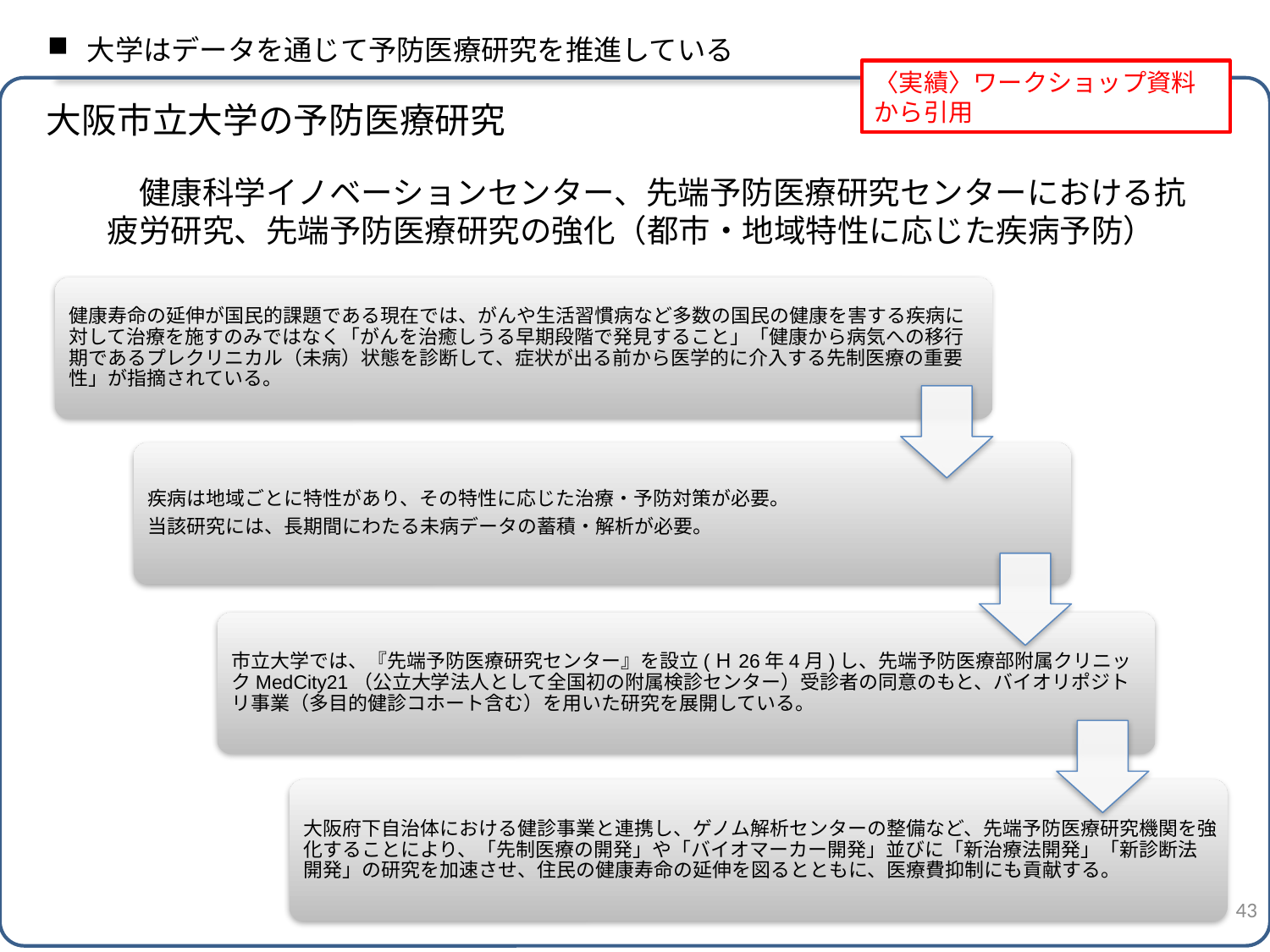

大学はデータを通じて予防医療研究を推進している
〈実績〉ワークショップ資料から引用

大阪市立大学の予防医療研究
　健康科学イノベーションセンター、先端予防医療研究センターにおける抗疲労研究、先端予防医療研究の強化（都市・地域特性に応じた疾病予防）
健康寿命の延伸が国民的課題である現在では、がんや生活習慣病など多数の国民の健康を害する疾病に対して治療を施すのみではなく「がんを治癒しうる早期段階で発見すること」「健康から病気への移行期であるプレクリニカル（未病）状態を診断して、症状が出る前から医学的に介入する先制医療の重要性」が指摘されている。
疾病は地域ごとに特性があり、その特性に応じた治療・予防対策が必要。
当該研究には、長期間にわたる未病データの蓄積・解析が必要。
市立大学では、『先端予防医療研究センター』を設立(Ｈ26年4月)し、先端予防医療部附属クリニックMedCity21（公立大学法人として全国初の附属検診センター）受診者の同意のもと、バイオリポジトリ事業（多目的健診コホート含む）を用いた研究を展開している。
大阪府下自治体における健診事業と連携し、ゲノム解析センターの整備など、先端予防医療研究機関を強化することにより、「先制医療の開発」や「バイオマーカー開発」並びに「新治療法開発」「新診断法開発」の研究を加速させ、住民の健康寿命の延伸を図るとともに、医療費抑制にも貢献する。

43